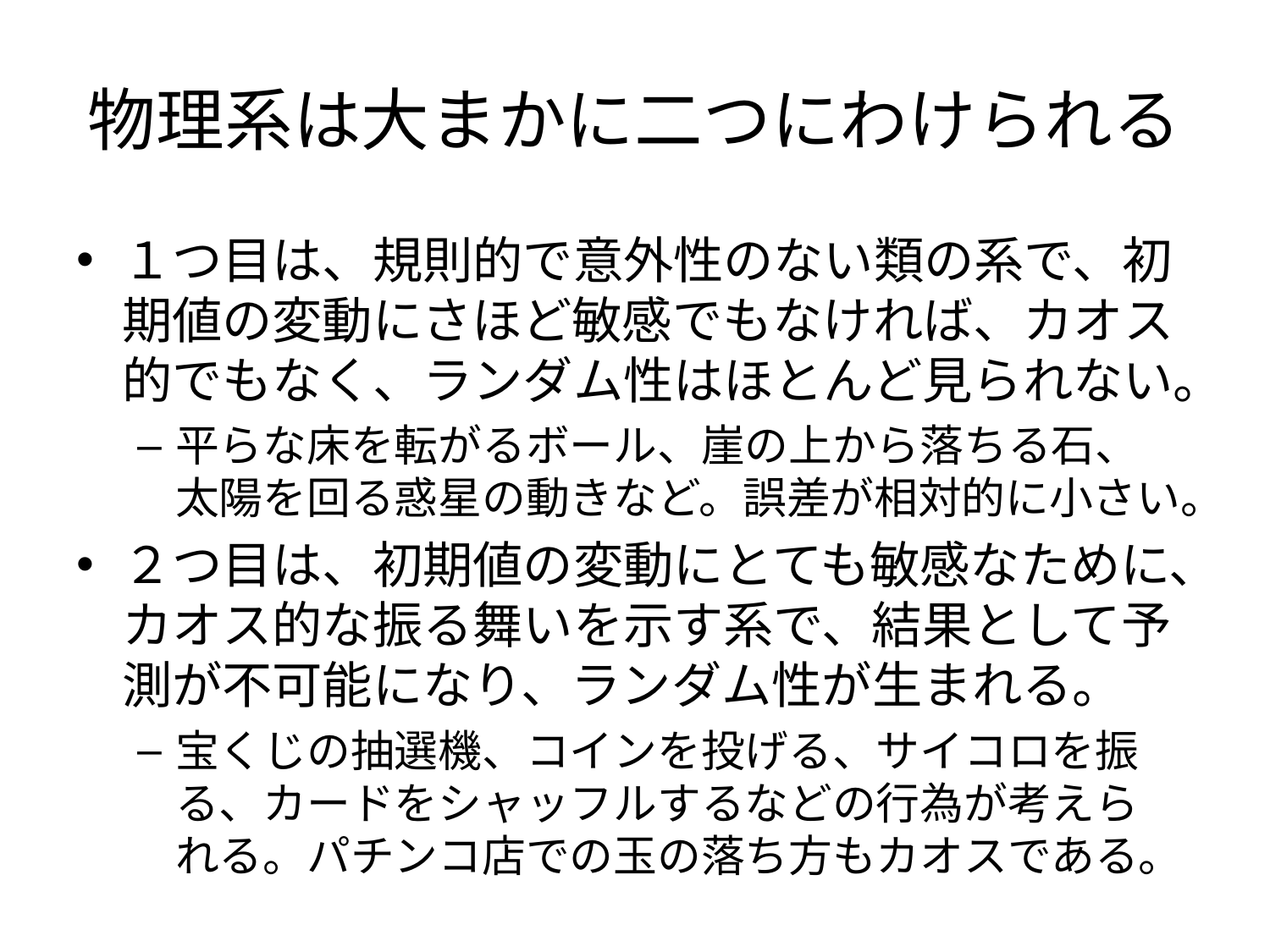

# 物理系は大まかに二つにわけられる
１つ目は、規則的で意外性のない類の系で、初期値の変動にさほど敏感でもなければ、カオス的でもなく、ランダム性はほとんど見られない。
平らな床を転がるボール、崖の上から落ちる石、太陽を回る惑星の動きなど。誤差が相対的に小さい。
２つ目は、初期値の変動にとても敏感なために、カオス的な振る舞いを示す系で、結果として予測が不可能になり、ランダム性が生まれる。
宝くじの抽選機、コインを投げる、サイコロを振る、カードをシャッフルするなどの行為が考えられる。パチンコ店での玉の落ち方もカオスである。